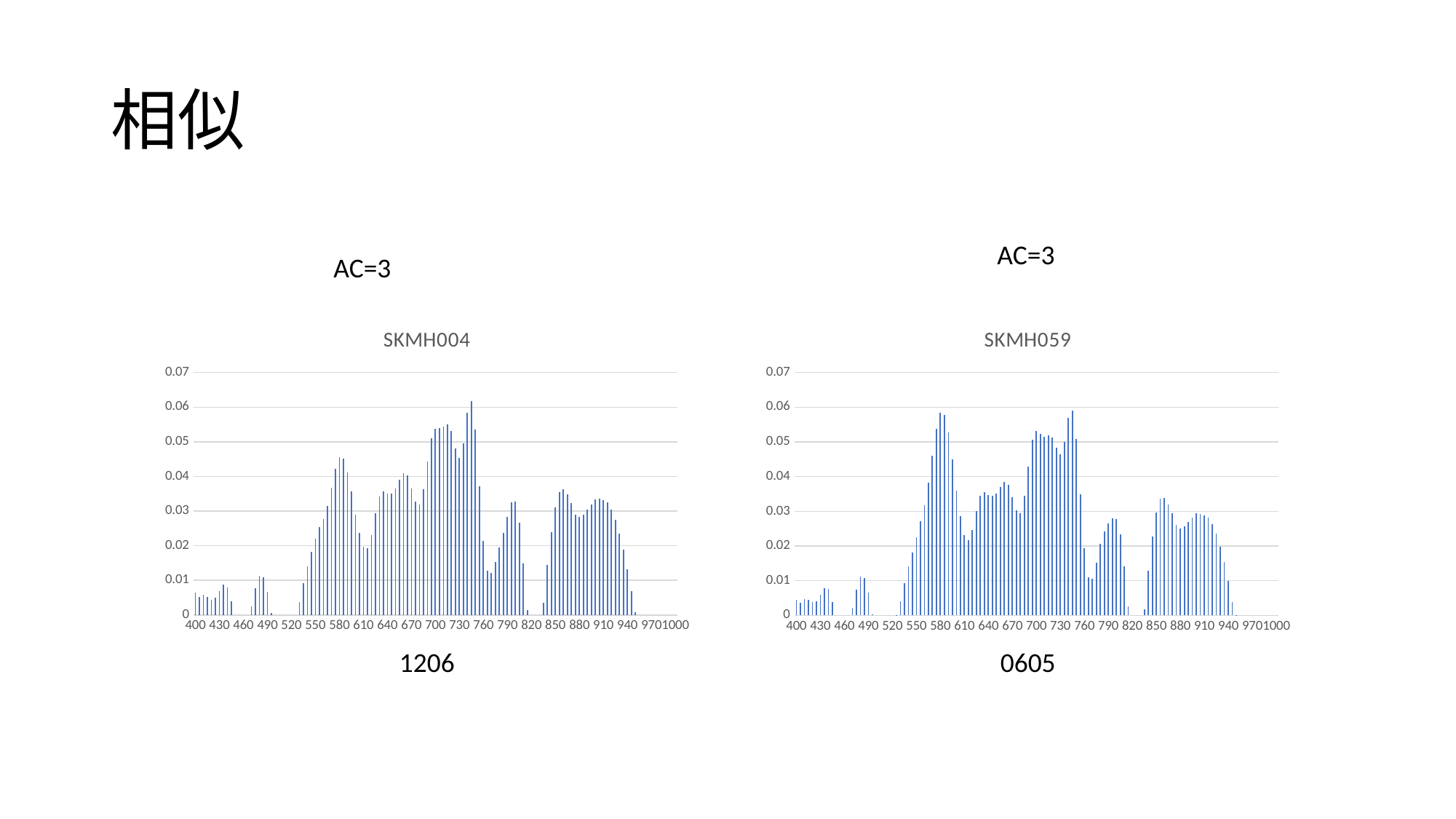

# 相似
AC=3
AC=3

### Chart:

| Category | SKMH004 |
|---|---|
| 400 | 0.006414813273333333 |
| 405 | 0.0051794681600000015 |
| 410 | 0.005904271373333333 |
| 415 | 0.005151118006666667 |
| 420 | 0.004429635103333332 |
| 425 | 0.00492046857 |
| 430 | 0.006847689840000001 |
| 435 | 0.008752186916666665 |
| 440 | 0.008028348566666668 |
| 445 | 0.00399787873 |
| 450 | 0.0 |
| 455 | 0.0 |
| 460 | 0.0 |
| 465 | 0.0 |
| 470 | 0.0025235494199999996 |
| 475 | 0.00770345593 |
| 480 | 0.011369878333333337 |
| 485 | 0.010834897616666667 |
| 490 | 0.006738374813333334 |
| 495 | 0.0005361667259999998 |
| 500 | 0.0 |
| 505 | 0.0 |
| 510 | 0.0 |
| 515 | 0.0 |
| 520 | 0.0 |
| 525 | 0.0 |
| 530 | 0.003722366123333334 |
| 535 | 0.009203817533333332 |
| 540 | 0.014139586583333332 |
| 545 | 0.018199942900000002 |
| 550 | 0.0220108988 |
| 555 | 0.02529501066666666 |
| 560 | 0.027713947500000002 |
| 565 | 0.031551869 |
| 570 | 0.03665587813333334 |
| 575 | 0.04226214839999999 |
| 580 | 0.04567732646666666 |
| 585 | 0.04522061153333335 |
| 590 | 0.041230787733333336 |
| 595 | 0.03560379989999998 |
| 600 | 0.029006271733333328 |
| 605 | 0.023640195299999996 |
| 610 | 0.019759896433333334 |
| 615 | 0.01922759733333334 |
| 620 | 0.02314374316666666 |
| 625 | 0.029356070800000002 |
| 630 | 0.034269428733333336 |
| 635 | 0.0356885302 |
| 640 | 0.03503332276666667 |
| 645 | 0.03503432653333334 |
| 650 | 0.03646087160000001 |
| 655 | 0.039030412966666664 |
| 660 | 0.04101591726666667 |
| 665 | 0.040283804899999984 |
| 670 | 0.036423100366666655 |
| 675 | 0.0327060544 |
| 680 | 0.03185191476666666 |
| 685 | 0.03636624296666667 |
| 690 | 0.044227569766666655 |
| 695 | 0.05109755536666667 |
| 700 | 0.0537187626 |
| 705 | 0.054016114966666674 |
| 710 | 0.05440860393333334 |
| 715 | 0.055062759966666666 |
| 720 | 0.05306905713333334 |
| 725 | 0.048074004833333336 |
| 730 | 0.045313909066666665 |
| 735 | 0.04964739753333333 |
| 740 | 0.05830939189999999 |
| 745 | 0.061682892033333346 |
| 750 | 0.053654288299999985 |
| 755 | 0.03709285613333333 |
| 760 | 0.0213017613 |
| 765 | 0.012842837183333332 |
| 770 | 0.012135976649999998 |
| 775 | 0.015294596550000004 |
| 780 | 0.0195503077 |
| 785 | 0.023719526133333335 |
| 790 | 0.028387431399999996 |
| 795 | 0.03254461496666666 |
| 800 | 0.032775855099999994 |
| 805 | 0.02665710703333334 |
| 810 | 0.014818919549999997 |
| 815 | 0.0014672987166666662 |
| 820 | 0.0 |
| 825 | 0.0 |
| 830 | 0.0 |
| 835 | 0.003608165233333334 |
| 840 | 0.0145005958 |
| 845 | 0.023930540600000005 |
| 850 | 0.0309672787 |
| 855 | 0.03552129583333333 |
| 860 | 0.036294249566666666 |
| 865 | 0.03484368383333334 |
| 870 | 0.03234210226666666 |
| 875 | 0.028950684166666667 |
| 880 | 0.028219175066666664 |
| 885 | 0.028972051699999994 |
| 890 | 0.030418193599999997 |
| 895 | 0.031914456699999996 |
| 900 | 0.033370088966666676 |
| 905 | 0.033578591066666656 |
| 910 | 0.033161206633333336 |
| 915 | 0.03246579853333333 |
| 920 | 0.03053613393333333 |
| 925 | 0.02751610733333333 |
| 930 | 0.023423680066666664 |
| 935 | 0.018967076899999998 |
| 940 | 0.013228334483333331 |
| 945 | 0.0069502032466666665 |
| 950 | 0.0007463978503333332 |
| 955 | 0.0 |
| 960 | 0.0 |
| 965 | 0.0 |
| 970 | 0.0 |
| 975 | 0.0 |
| 980 | 0.0 |
| 985 | 0.0 |
| 990 | 0.0 |
| 995 | 0.0 |
| 1000 | 0.0 |

### Chart:

| Category | SKMH059 |
|---|---|
| 400 | 0.004497381768 |
| 405 | 0.0036742212109999984 |
| 410 | 0.004765532950000002 |
| 415 | 0.004433757787 |
| 420 | 0.0038145656609999985 |
| 425 | 0.004126236653 |
| 430 | 0.005873855656 |
| 435 | 0.007877828740999999 |
| 440 | 0.007538986932999999 |
| 445 | 0.0038693670059999994 |
| 450 | 0.0 |
| 455 | 0.0 |
| 460 | 0.0 |
| 465 | 0.0 |
| 470 | 0.0022262479720000007 |
| 475 | 0.007459705899999999 |
| 480 | 0.011187113785000003 |
| 485 | 0.01069219709 |
| 490 | 0.006507885888000001 |
| 495 | 0.00030488654617000005 |
| 500 | 0.0 |
| 505 | 0.0 |
| 510 | 0.0 |
| 515 | 0.0 |
| 520 | 0.0 |
| 525 | 1.652200624e-05 |
| 530 | 0.004007031525000001 |
| 535 | 0.009295439805000003 |
| 540 | 0.014059163840000008 |
| 545 | 0.018160252020000003 |
| 550 | 0.022454660279999997 |
| 555 | 0.027032284520000012 |
| 560 | 0.03171292508 |
| 565 | 0.03827499863 |
| 570 | 0.04610477740000001 |
| 575 | 0.05384543288999998 |
| 580 | 0.058439658169999985 |
| 585 | 0.05786413204 |
| 590 | 0.05266855007 |
| 595 | 0.044914659669999975 |
| 600 | 0.036022147590000005 |
| 605 | 0.028583807910000005 |
| 610 | 0.02324692443000001 |
| 615 | 0.021685634940000004 |
| 620 | 0.024696451640000002 |
| 625 | 0.030112736659999997 |
| 630 | 0.03441075791 |
| 635 | 0.03557700712000001 |
| 640 | 0.03477098480000001 |
| 645 | 0.03438028610000001 |
| 650 | 0.03512734982 |
| 655 | 0.03694985046000001 |
| 660 | 0.038460482790000014 |
| 665 | 0.037652687429999984 |
| 670 | 0.03396535656 |
| 675 | 0.030371005230000008 |
| 680 | 0.029540217840000008 |
| 685 | 0.034363707289999997 |
| 690 | 0.042913007699999985 |
| 695 | 0.050545552480000006 |
| 700 | 0.053144628109999995 |
| 705 | 0.052351751349999996 |
| 710 | 0.05144554252000002 |
| 715 | 0.05196249088999998 |
| 720 | 0.051351457079999996 |
| 725 | 0.04833452628000002 |
| 730 | 0.04649544553000002 |
| 735 | 0.049983516920000005 |
| 740 | 0.056916109590000014 |
| 745 | 0.059004786539999986 |
| 750 | 0.05084045419999996 |
| 755 | 0.03484929725000001 |
| 760 | 0.01940646688 |
| 765 | 0.010909756089000001 |
| 770 | 0.010642038899 |
| 775 | 0.015170430684000001 |
| 780 | 0.020653575599999988 |
| 785 | 0.024264919969999993 |
| 790 | 0.02643507977999999 |
| 795 | 0.028068519449999992 |
| 800 | 0.027787623630000008 |
| 805 | 0.02341387891 |
| 810 | 0.014048115989999992 |
| 815 | 0.00257114040016 |
| 820 | 0.0 |
| 825 | 0.0 |
| 830 | 0.0 |
| 835 | 0.0017992673329200006 |
| 840 | 0.012886202435000004 |
| 845 | 0.022640088 |
| 850 | 0.029558780879999982 |
| 855 | 0.03358658692000001 |
| 860 | 0.03376890673999999 |
| 865 | 0.03205015415000001 |
| 870 | 0.029508429890000003 |
| 875 | 0.02602658567 |
| 880 | 0.02513136263 |
| 885 | 0.025697290480000003 |
| 890 | 0.02689171064 |
| 895 | 0.028194483939999997 |
| 900 | 0.029520555689999988 |
| 905 | 0.029242015859999998 |
| 910 | 0.0287701676 |
| 915 | 0.02809006321000001 |
| 920 | 0.026301899139999998 |
| 925 | 0.023515309340000002 |
| 930 | 0.019719548290000003 |
| 935 | 0.015439410005000003 |
| 940 | 0.009966942315 |
| 945 | 0.0038928844289999997 |
| 950 | 6.290711939999999e-05 |
| 955 | 0.0 |
| 960 | 0.0 |
| 965 | 0.0 |
| 970 | 0.0 |
| 975 | 0.0 |
| 980 | 0.0 |
| 985 | 0.0 |
| 990 | 0.0 |
| 995 | 0.0 |
| 1000 | 0.0 |
1206
0605